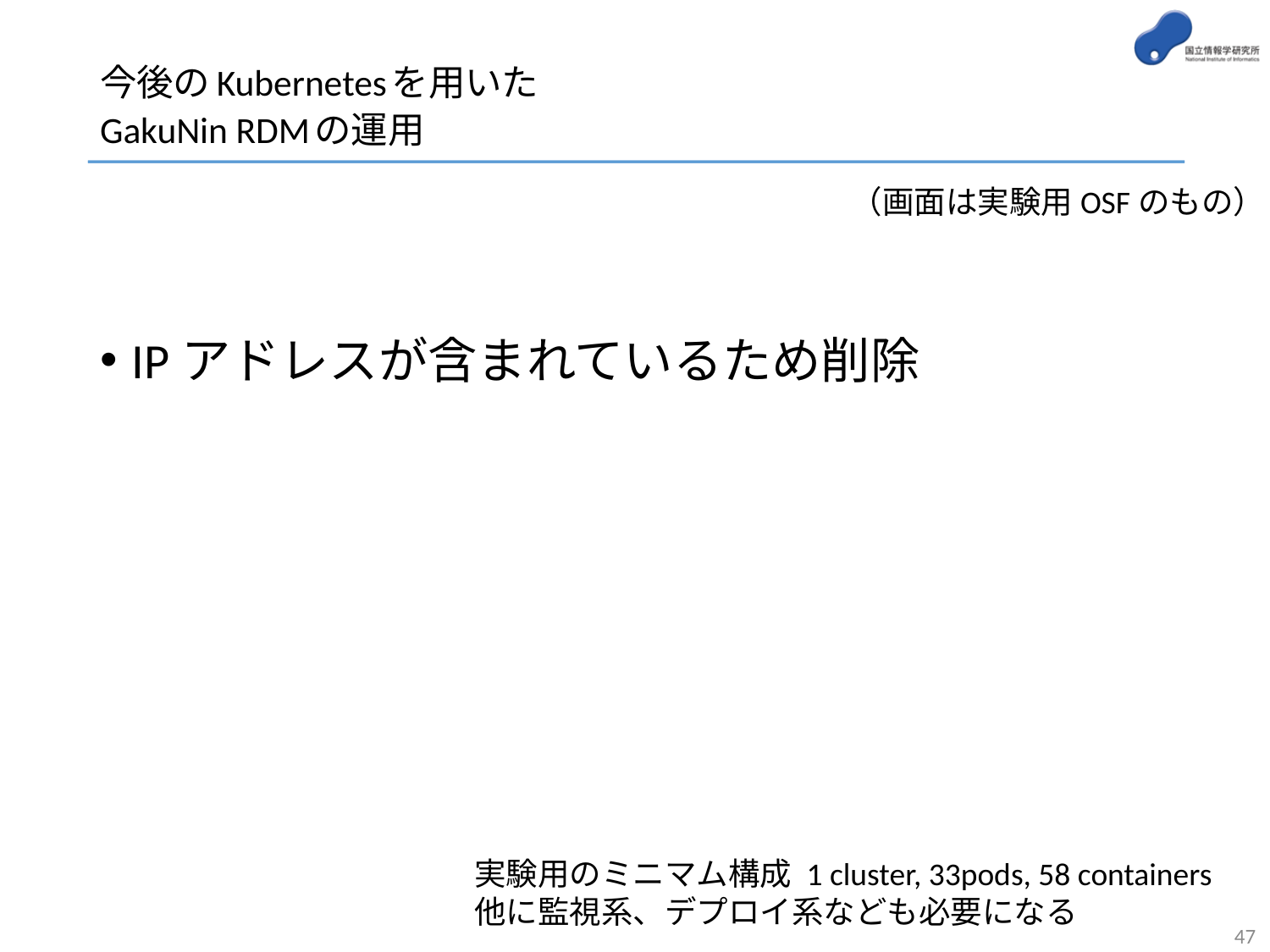

# 今後のKubernetesを用いた GakuNin RDMの運用
（画面は実験用OSFのもの）

IPアドレスが含まれているため削除
実験用のミニマム構成 1 cluster, 33pods, 58 containers
他に監視系、デプロイ系なども必要になる
47